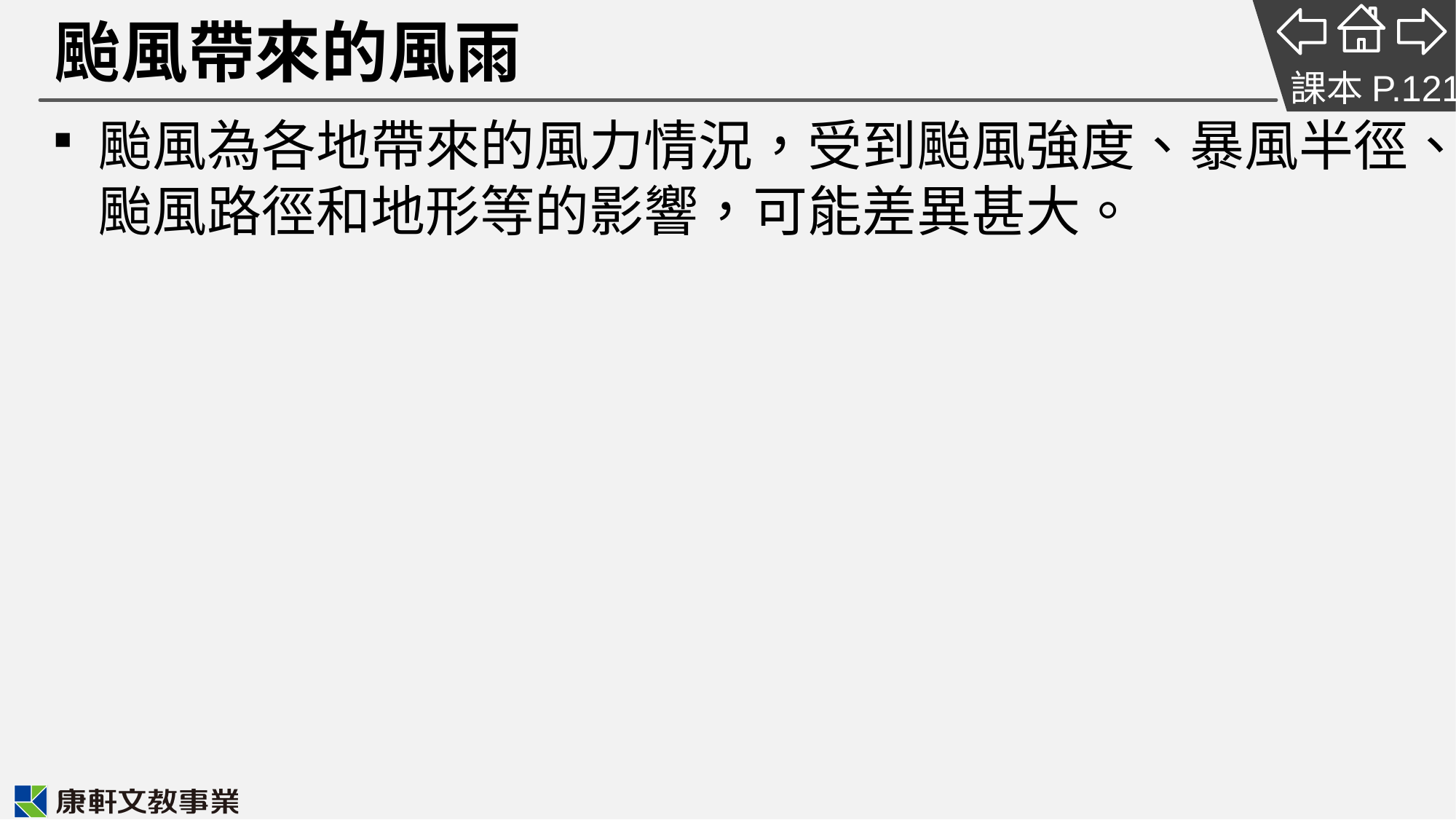

# 颱風帶來的風雨
課本P.121
颱風為各地帶來的風力情況，受到颱風強度、暴風半徑、颱風路徑和地形等的影響，可能差異甚大。